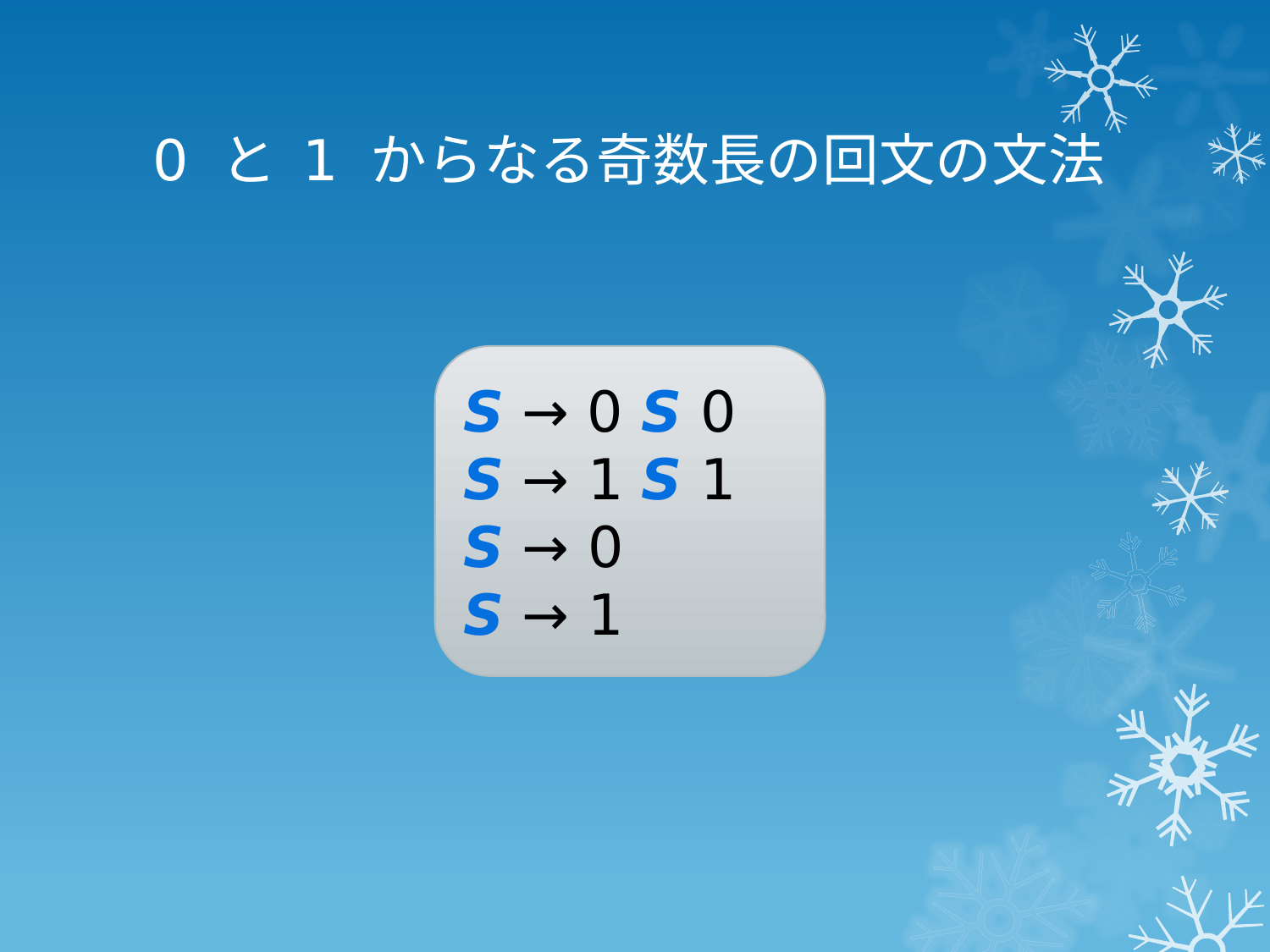

# 0 と 1 からなる奇数長の回文の文法
S → 0 S 0
S → 1 S 1
S → 0
S → 1